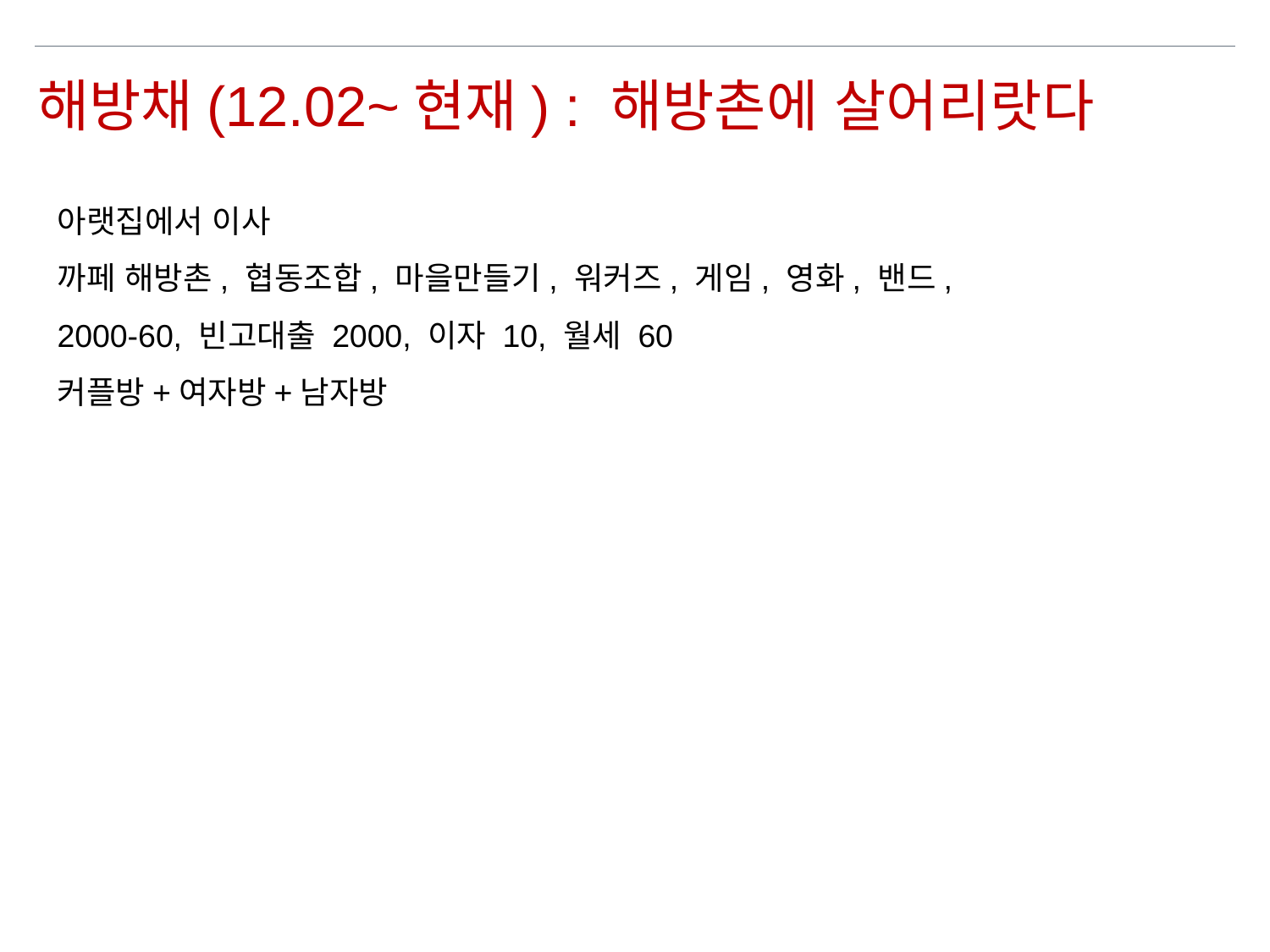

해방채(12.02~현재) : 해방촌에 살어리랏다
아랫집에서 이사
까페 해방촌, 협동조합, 마을만들기, 워커즈, 게임, 영화, 밴드,
2000-60, 빈고대출 2000, 이자 10, 월세 60
커플방+여자방+남자방